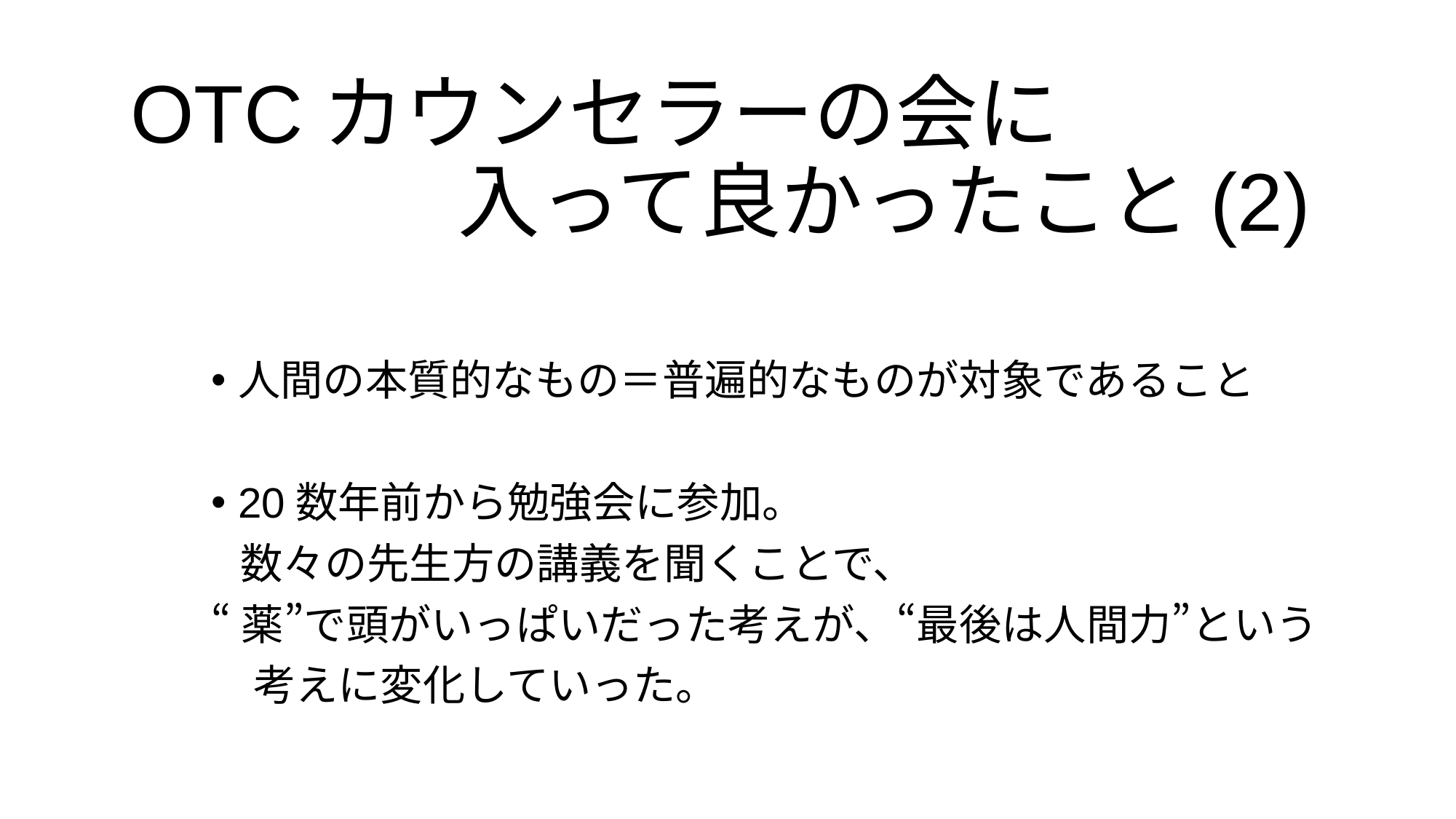

# OTCカウンセラーの会に 　　　　入って良かったこと(2)
人間の本質的なもの＝普遍的なものが対象であること

20数年前から勉強会に参加。
  数々の先生方の講義を聞くことで、
“薬”で頭がいっぱいだった考えが、“最後は人間力”という
　考えに変化していった。